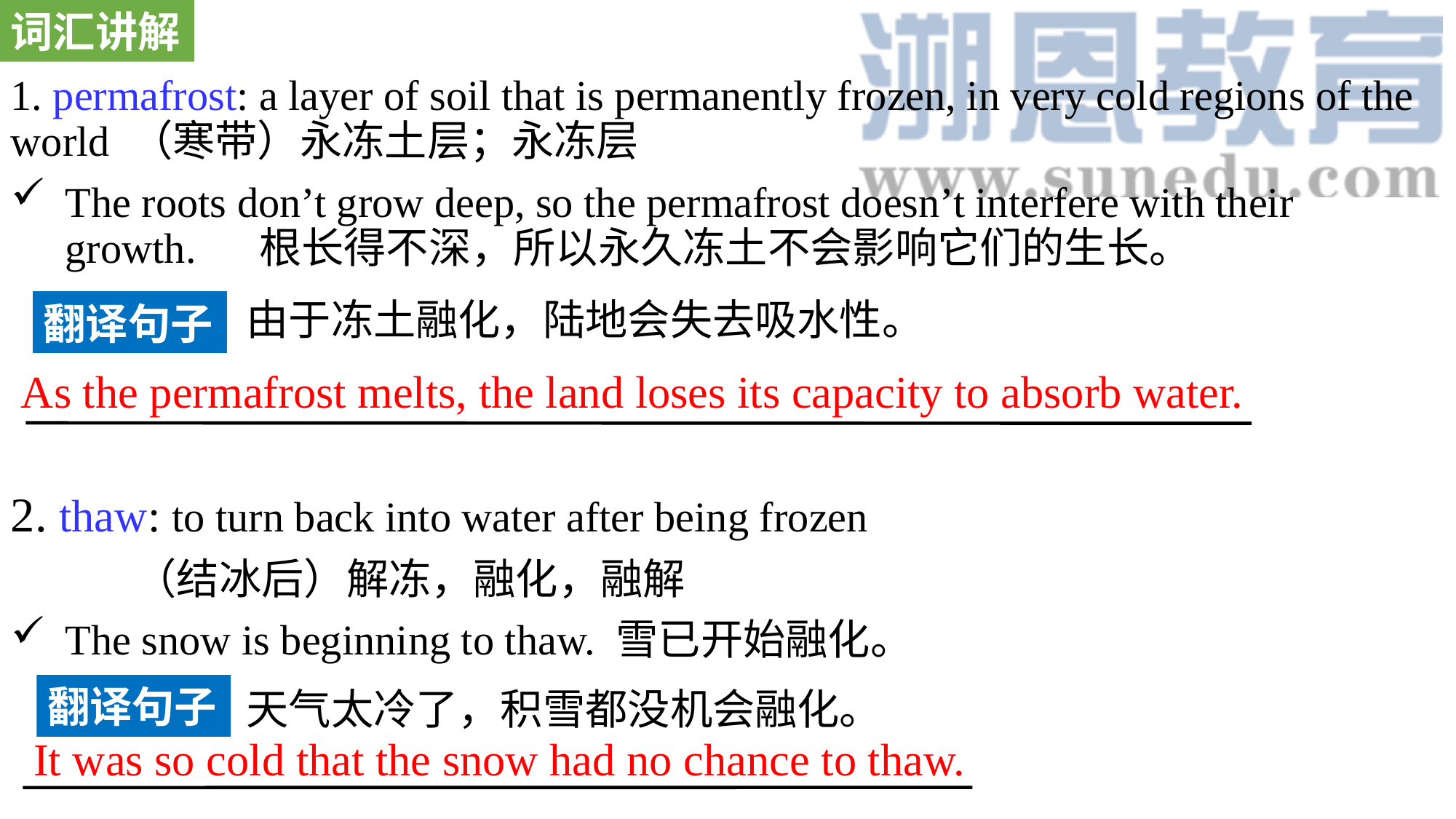

词汇讲解
1. permafrost: a layer of soil that is permanently frozen, in very cold regions of the world （寒带）永冻土层；永冻层
The roots don’t grow deep, so the permafrost doesn’t interfere with their growth.     根长得不深，所以永久冻土不会影响它们的生长。

2. thaw: to turn back into water after being frozen
            （结冰后）解冻，融化，融解
The snow is beginning to thaw. 雪已开始融化。
由于冻土融化，陆地会失去吸水性。
翻译句子
As the permafrost melts, the land loses its capacity to absorb water.
翻译句子
天气太冷了，积雪都没机会融化。
It was so cold that the snow had no chance to thaw.